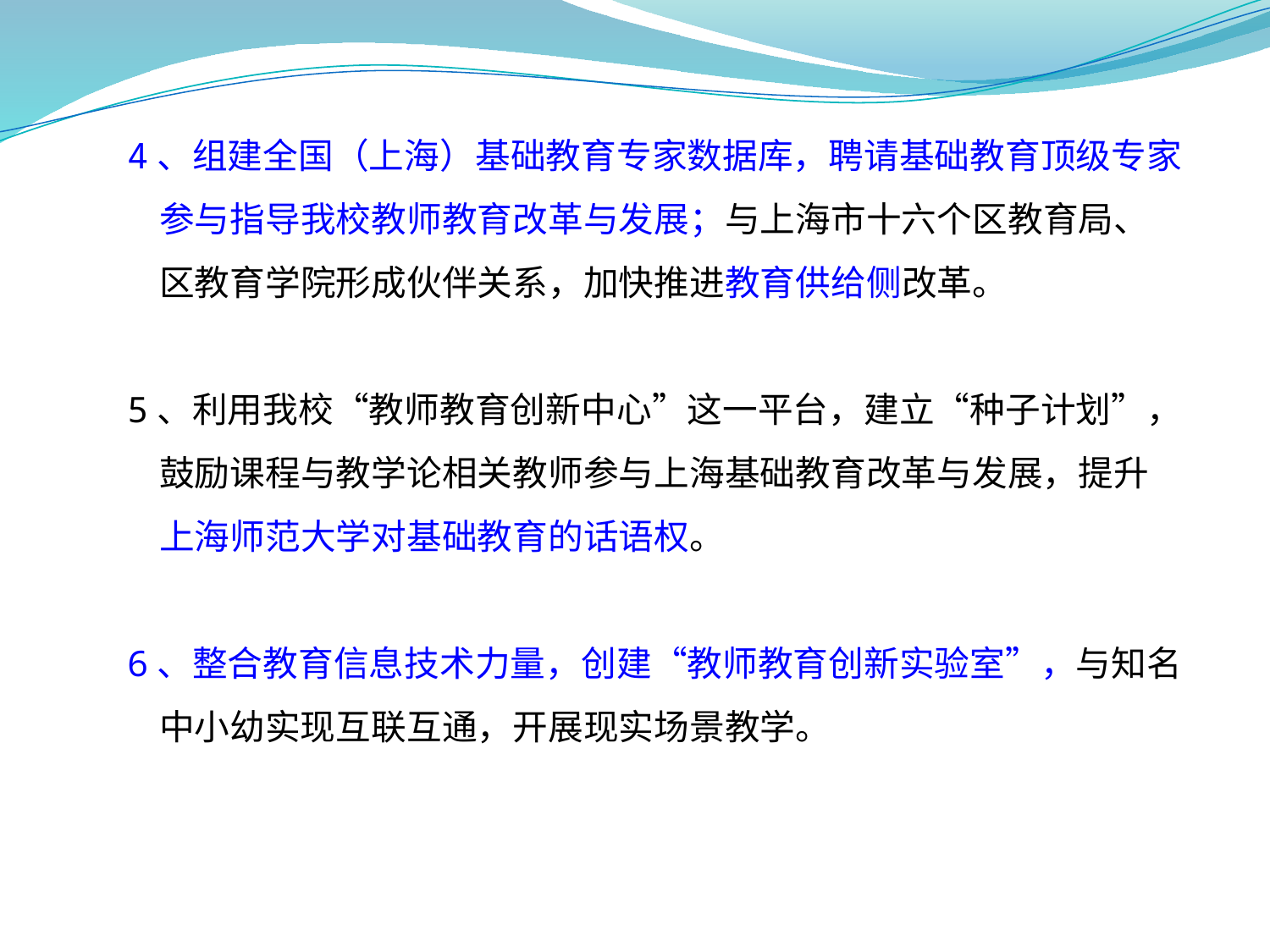

4、组建全国（上海）基础教育专家数据库，聘请基础教育顶级专家
   参与指导我校教师教育改革与发展；与上海市十六个区教育局、
   区教育学院形成伙伴关系，加快推进教育供给侧改革。

5、利用我校“教师教育创新中心”这一平台，建立“种子计划”，
   鼓励课程与教学论相关教师参与上海基础教育改革与发展，提升
   上海师范大学对基础教育的话语权。

6、整合教育信息技术力量，创建“教师教育创新实验室”，与知名
   中小幼实现互联互通，开展现实场景教学。